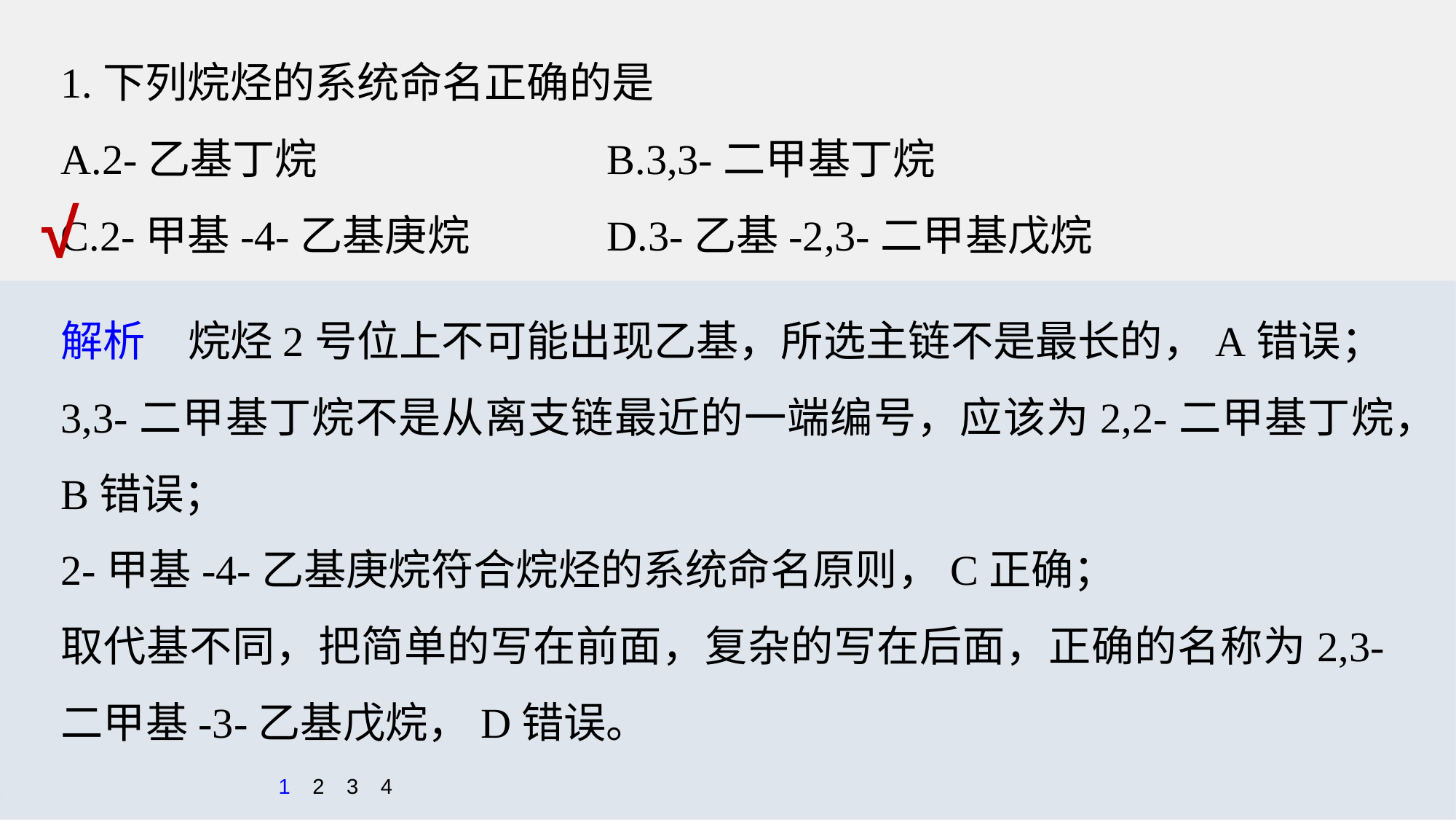

1.下列烷烃的系统命名正确的是
A.2-乙基丁烷  				B.3,3-二甲基丁烷
C.2-甲基-4-乙基庚烷  		D.3-乙基-2,3-二甲基戊烷
√
解析　烷烃2号位上不可能出现乙基，所选主链不是最长的，A错误；
3,3-二甲基丁烷不是从离支链最近的一端编号，应该为2,2-二甲基丁烷，B错误；
2-甲基-4-乙基庚烷符合烷烃的系统命名原则，C正确；
取代基不同，把简单的写在前面，复杂的写在后面，正确的名称为2,3-二甲基-3-乙基戊烷，D错误。
1
2
3
4